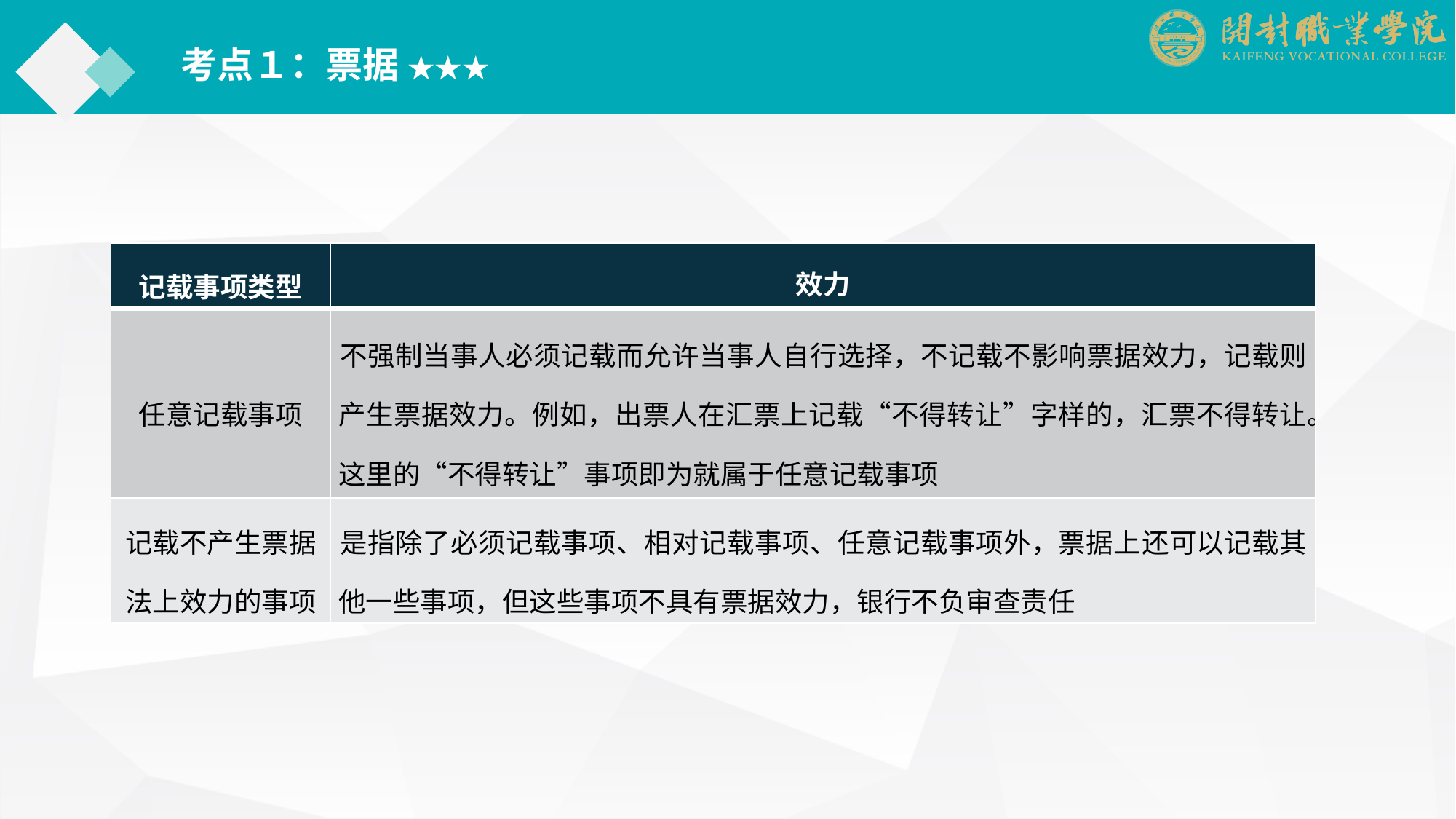

考点１：票据 ★★★
| 记载事项类型 | 效力 |
| --- | --- |
| 任意记载事项 | 不强制当事人必须记载而允许当事人自行选择，不记载不影响票据效力，记载则产生票据效力。例如，出票人在汇票上记载“不得转让”字样的，汇票不得转让。这里的“不得转让”事项即为就属于任意记载事项 |
| 记载不产生票据法上效力的事项 | 是指除了必须记载事项、相对记载事项、任意记载事项外，票据上还可以记载其他一些事项，但这些事项不具有票据效力，银行不负审查责任 |